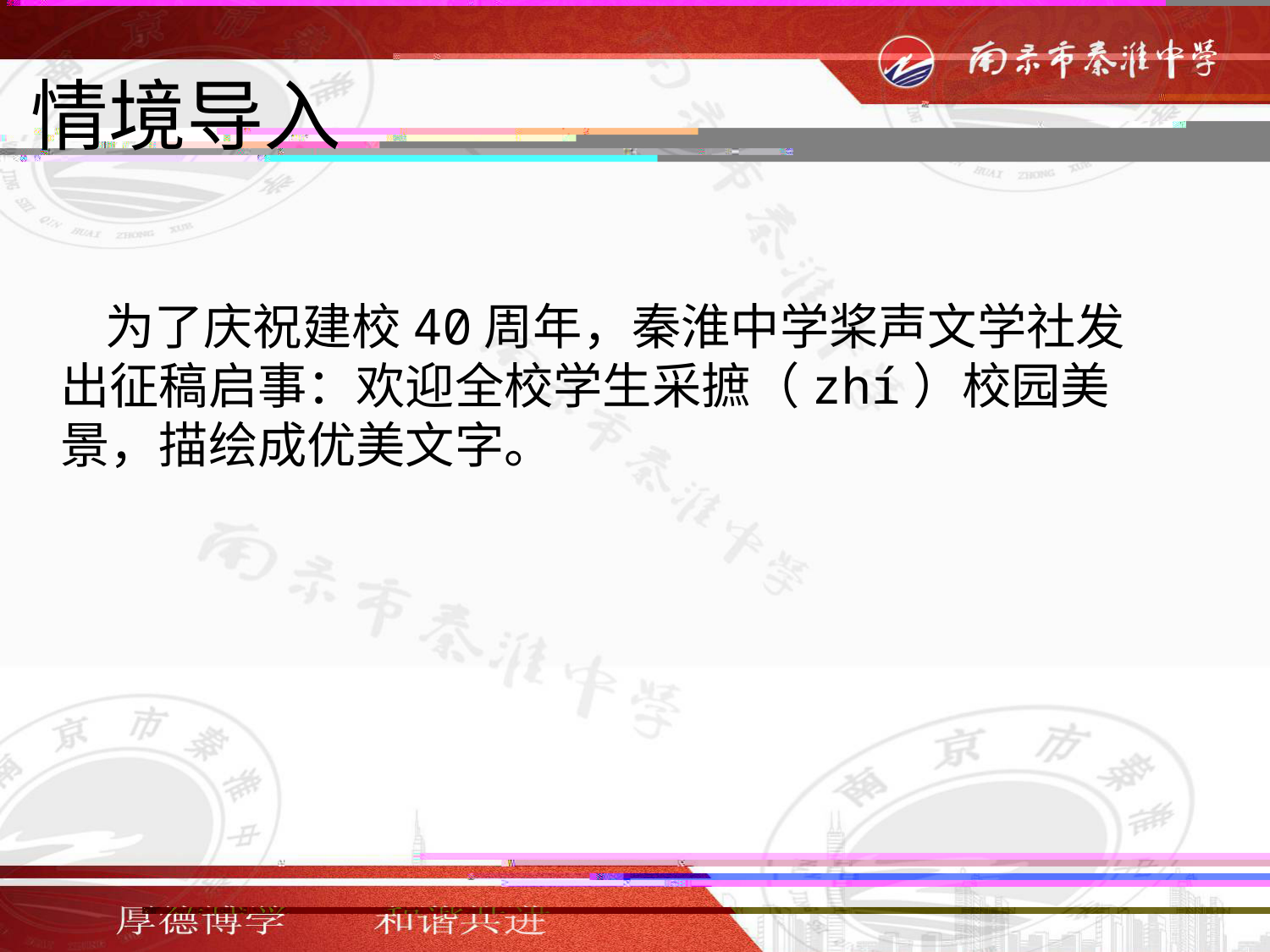

# 情境导入

   为了庆祝建校40周年，秦淮中学桨声文学社发出征稿启事：欢迎全校学生采摭（zhí）校园美景，描绘成优美文字。